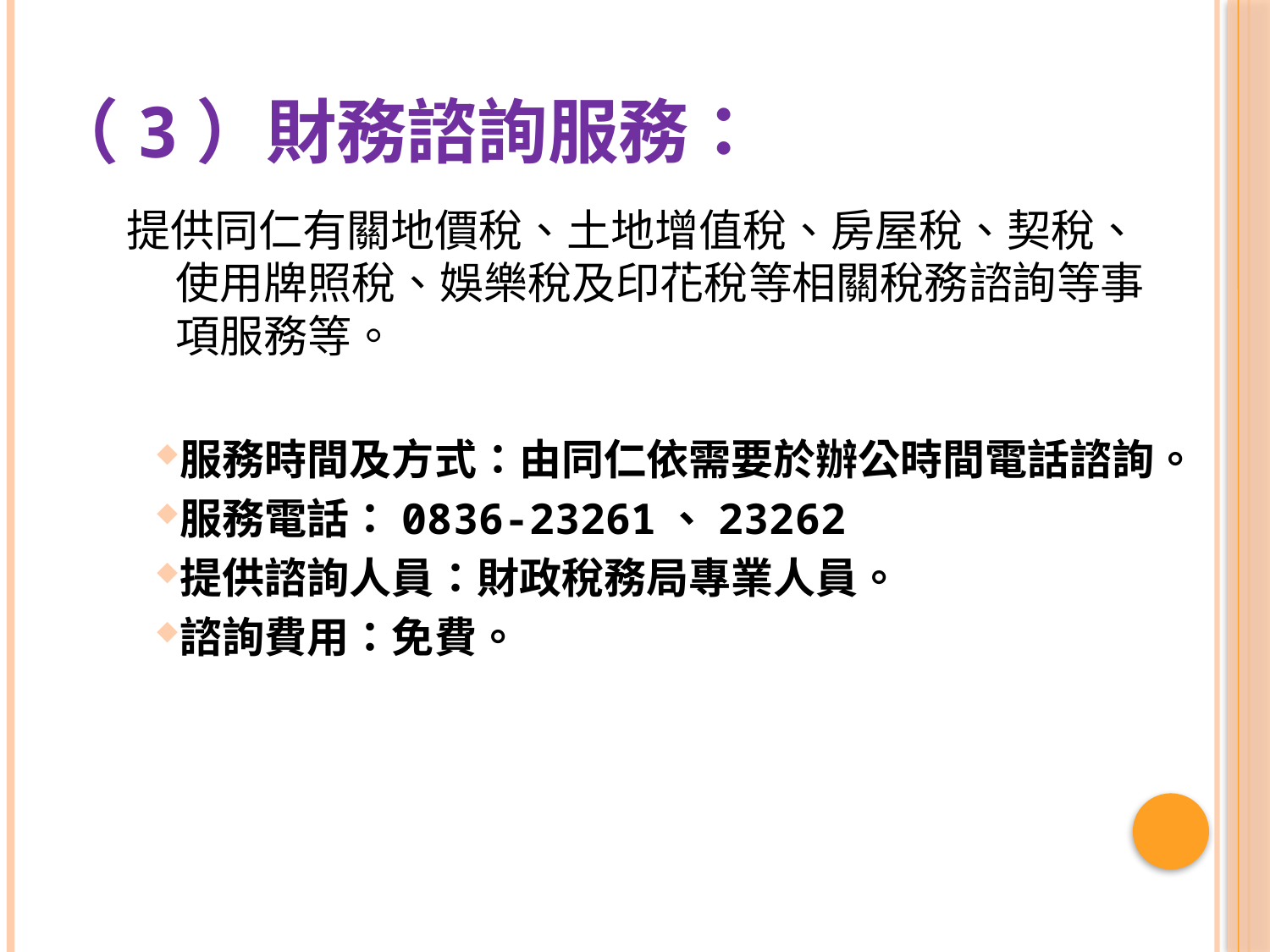

（3）財務諮詢服務：
     提供同仁有關地價稅、土地增值稅、房屋稅、契稅、使用牌照稅、娛樂稅及印花稅等相關稅務諮詢等事項服務等。

服務時間及方式：由同仁依需要於辦公時間電話諮詢。
服務電話：0836-23261、23262
提供諮詢人員：財政稅務局專業人員。
諮詢費用：免費。